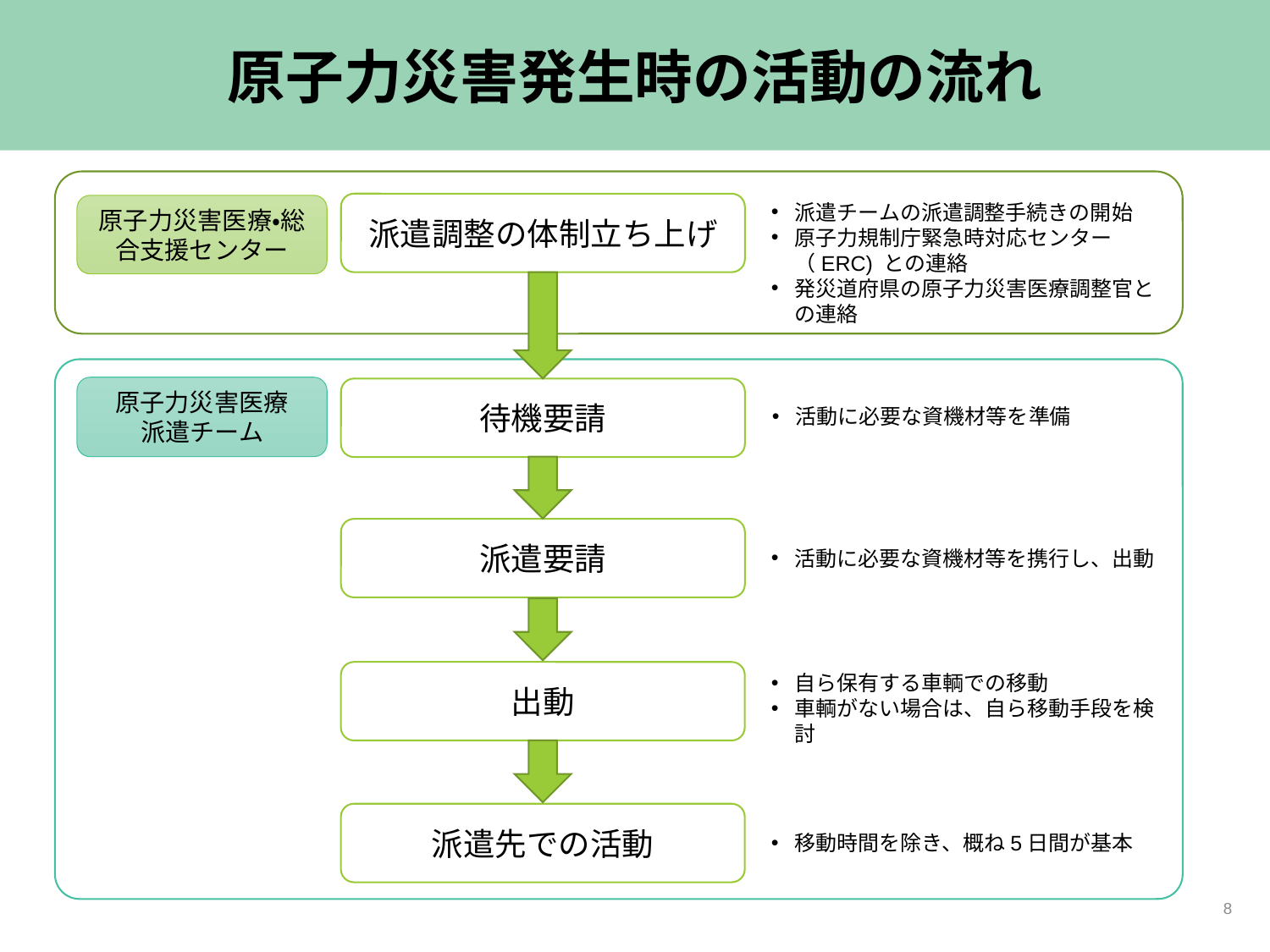

# 原子力災害発生時の活動の流れ

派遣チームの派遣調整手続きの開始
原子力規制庁緊急時対応センター（ERC) との連絡
発災道府県の原子力災害医療調整官との連絡
派遣調整の体制立ち上げ
原子力災害医療・総合支援センター

原子力災害医療
派遣チーム
待機要請
活動に必要な資機材等を準備

派遣要請
活動に必要な資機材等を携行し、出動

出動
自ら保有する車輌での移動
車輌がない場合は、自ら移動手段を検討

派遣先での活動
移動時間を除き、概ね5日間が基本
8